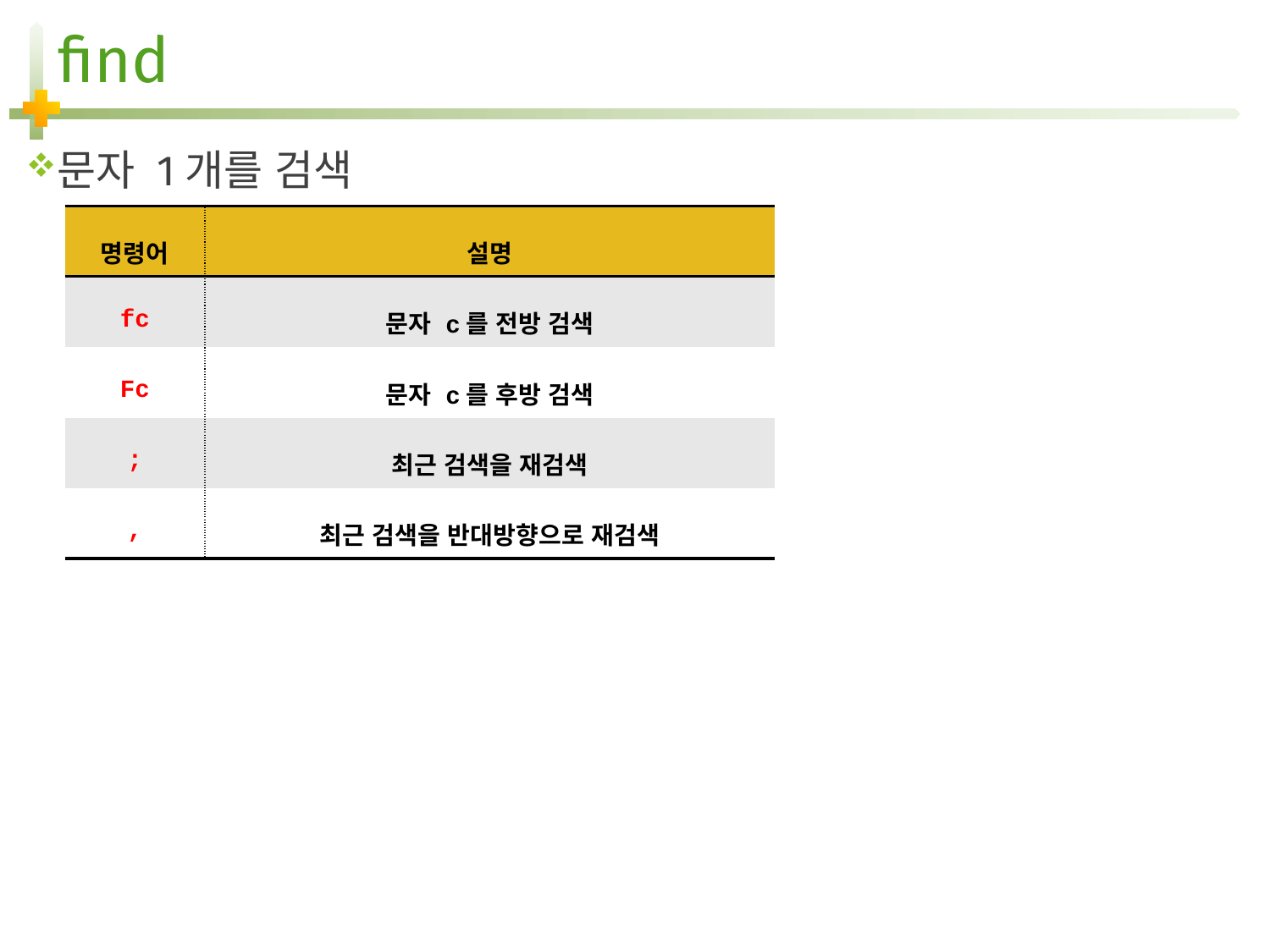

# find
문자 1개를 검색
| 명령어 | 설명 |
| --- | --- |
| fc | 문자 c를 전방 검색 |
| Fc | 문자 c를 후방 검색 |
| ; | 최근 검색을 재검색 |
| , | 최근 검색을 반대방향으로 재검색 |